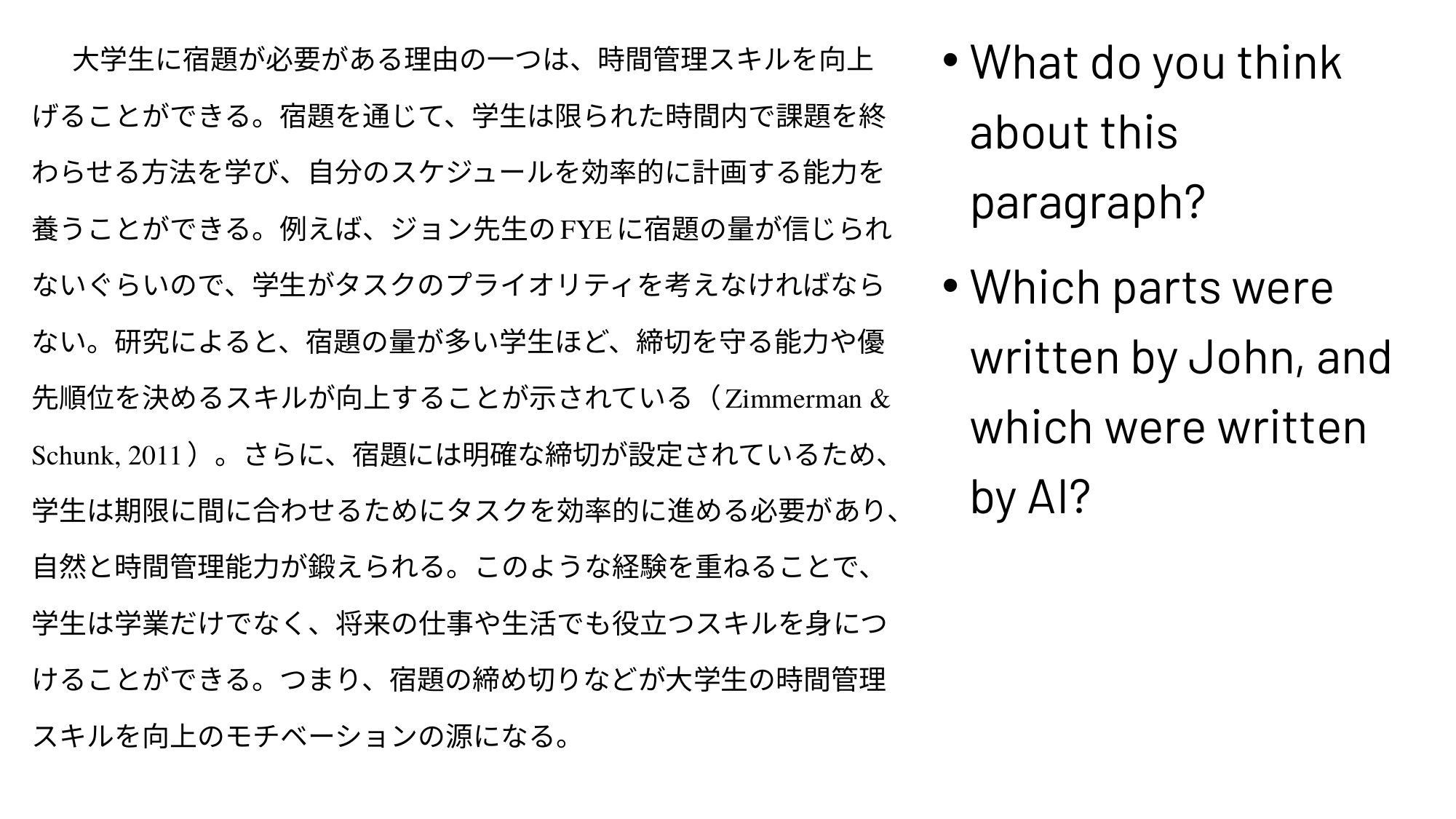

大学生に宿題が必要がある理由の一つは、時間管理スキルを向上げることができる。宿題を通じて、学生は限られた時間内で課題を終わらせる方法を学び、自分のスケジュールを効率的に計画する能力を養うことができる。例えば、ジョン先生のFYEに宿題の量が信じられないぐらいので、学生がタスクのプライオリティを考えなければならない。研究によると、宿題の量が多い学生ほど、締切を守る能力や優先順位を決めるスキルが向上することが示されている（Zimmerman & Schunk, 2011）。さらに、宿題には明確な締切が設定されているため、学生は期限に間に合わせるためにタスクを効率的に進める必要があり、自然と時間管理能力が鍛えられる。このような経験を重ねることで、学生は学業だけでなく、将来の仕事や生活でも役立つスキルを身につけることができる。つまり、宿題の締め切りなどが大学生の時間管理スキルを向上のモチベーションの源になる。
What do you think about this paragraph?
Which parts were written by John, and which were written by AI?